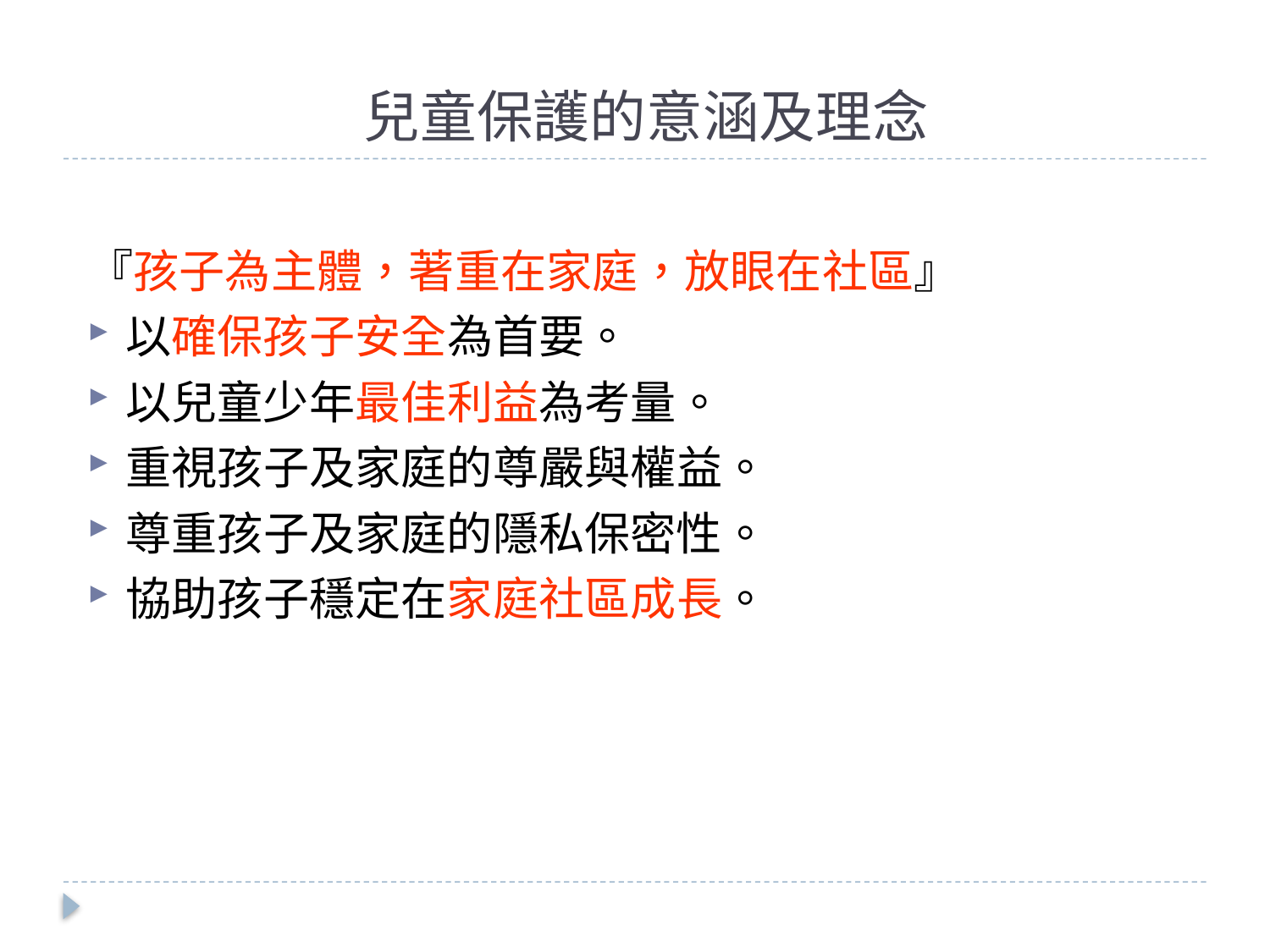

# 兒童保護的意涵及理念
『孩子為主體，著重在家庭，放眼在社區』
以確保孩子安全為首要。
以兒童少年最佳利益為考量。
重視孩子及家庭的尊嚴與權益。
尊重孩子及家庭的隱私保密性。
協助孩子穩定在家庭社區成長。